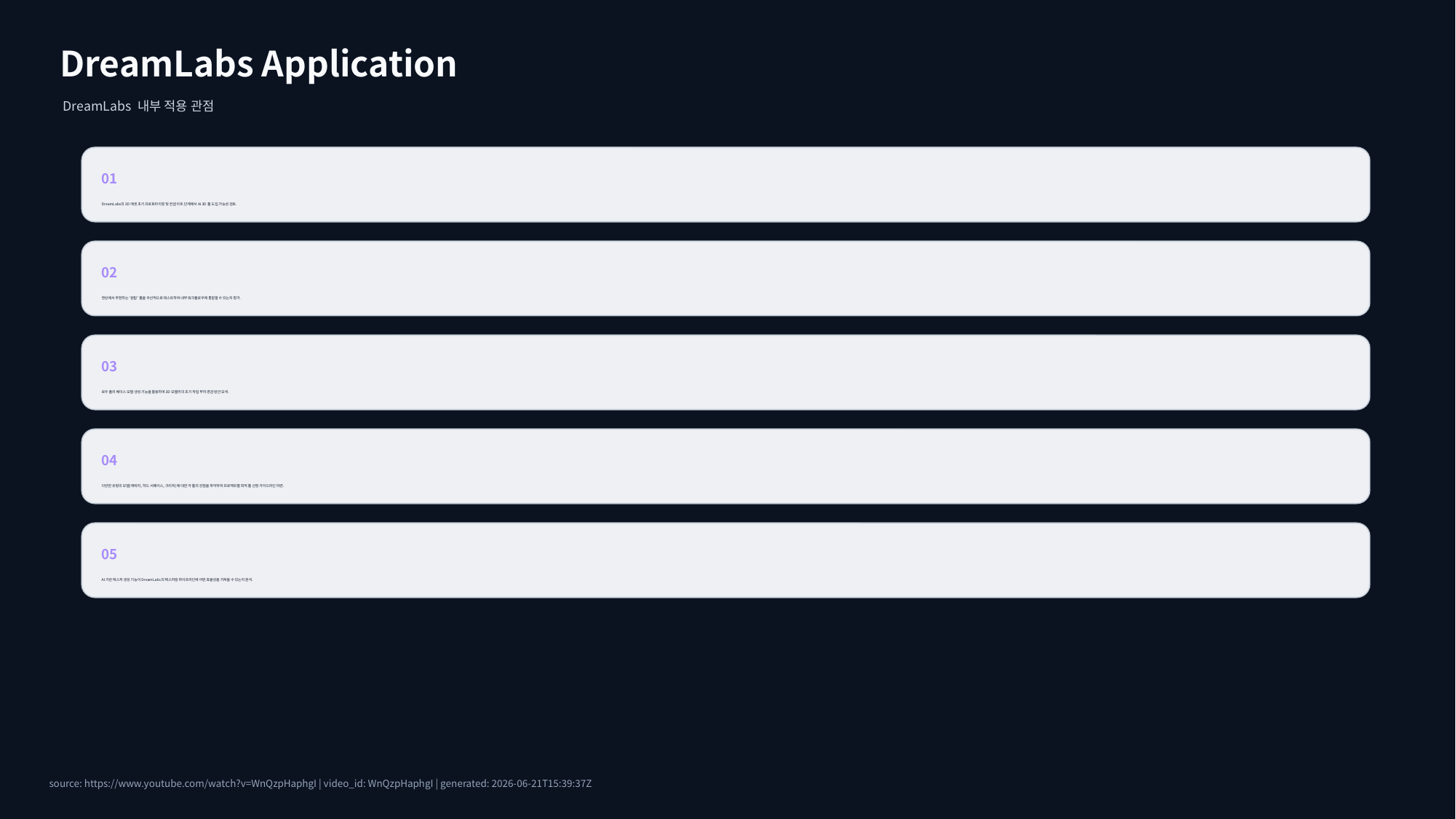

DreamLabs Application
DreamLabs 내부 적용 관점

01
DreamLabs의 3D 에셋 초기 프로토타이핑 및 컨셉 아트 단계에서 AI 3D 툴 도입 가능성 검토.

02
영상에서 추천하는 '원탑' 툴을 우선적으로 테스트하여 내부 워크플로우에 통합할 수 있는지 평가.

03
로우 폴리 베이스 모델 생성 기능을 활용하여 3D 모델러의 초기 작업 부하 경감 방안 모색.

04
다양한 유형의 모델(캐릭터, 하드 서페이스, 크리처)에 대한 각 툴의 강점을 파악하여 프로젝트별 최적 툴 선정 가이드라인 마련.

05
AI 기반 텍스처 생성 기능이 DreamLabs의 텍스처링 파이프라인에 어떤 효율성을 가져올 수 있는지 분석.
source: https://www.youtube.com/watch?v=WnQzpHaphgI | video_id: WnQzpHaphgI | generated: 2026-06-21T15:39:37Z